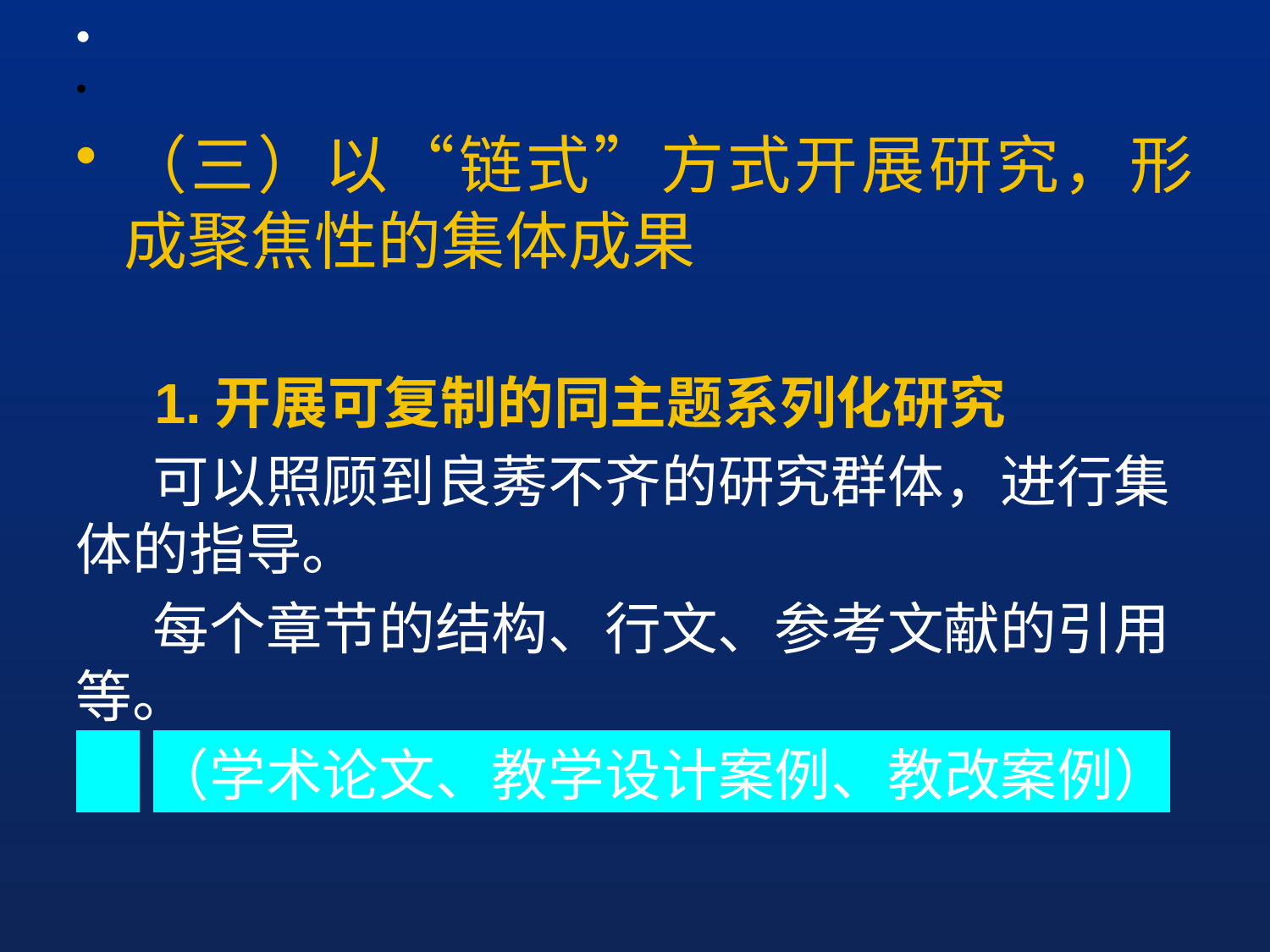

（三）以“链式”方式开展研究，形成聚焦性的集体成果

     1.开展可复制的同主题系列化研究
     可以照顾到良莠不齐的研究群体，进行集体的指导。
     每个章节的结构、行文、参考文献的引用等。
     （学术论文、教学设计案例、教改案例）
#